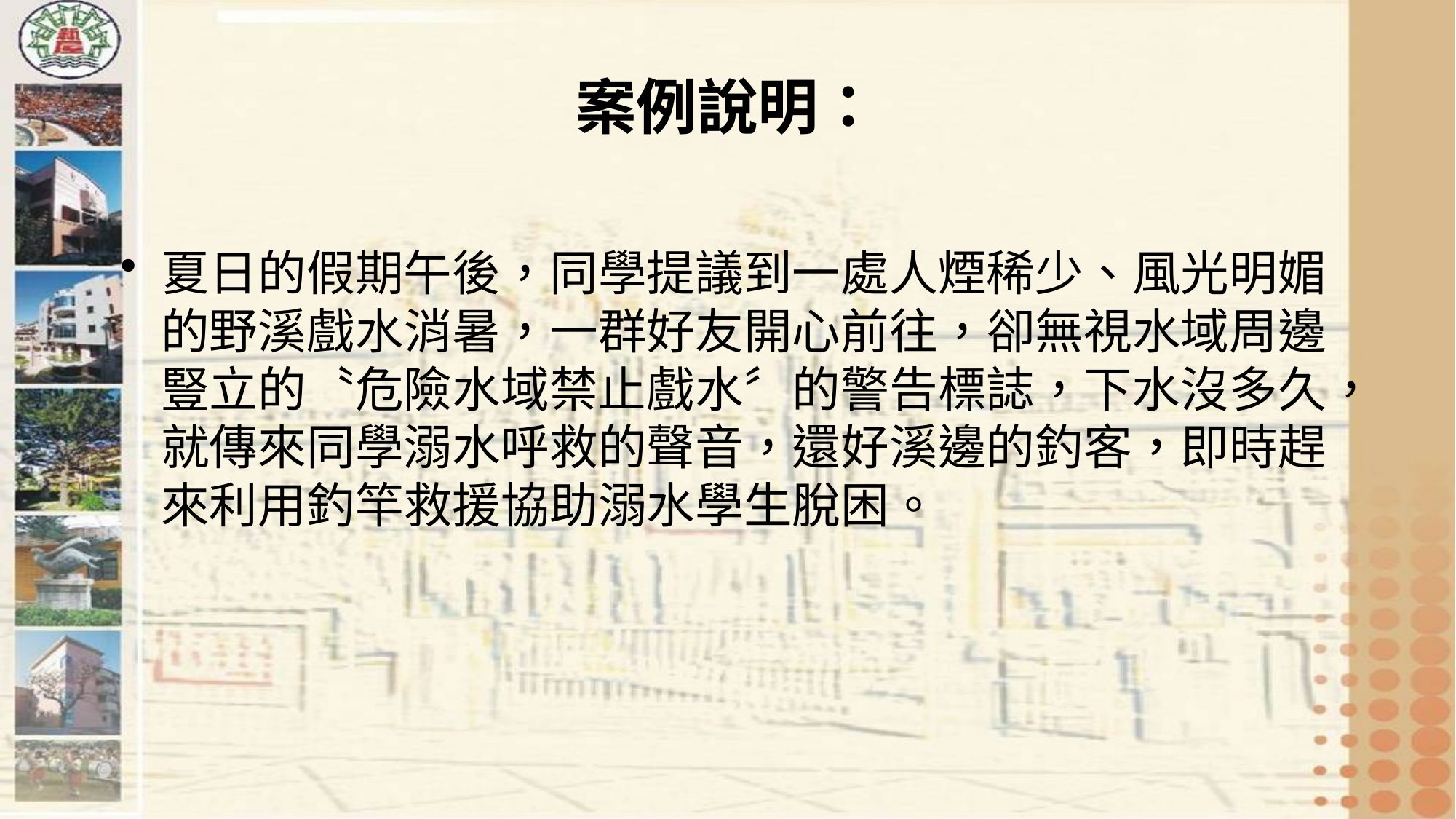

# 案例說明：
夏日的假期午後，同學提議到一處人煙稀少、風光明媚的野溪戲水消暑，一群好友開心前往，卻無視水域周邊豎立的〝危險水域禁止戲水〞的警告標誌，下水沒多久，就傳來同學溺水呼救的聲音，還好溪邊的釣客，即時趕來利用釣竿救援協助溺水學生脫困。